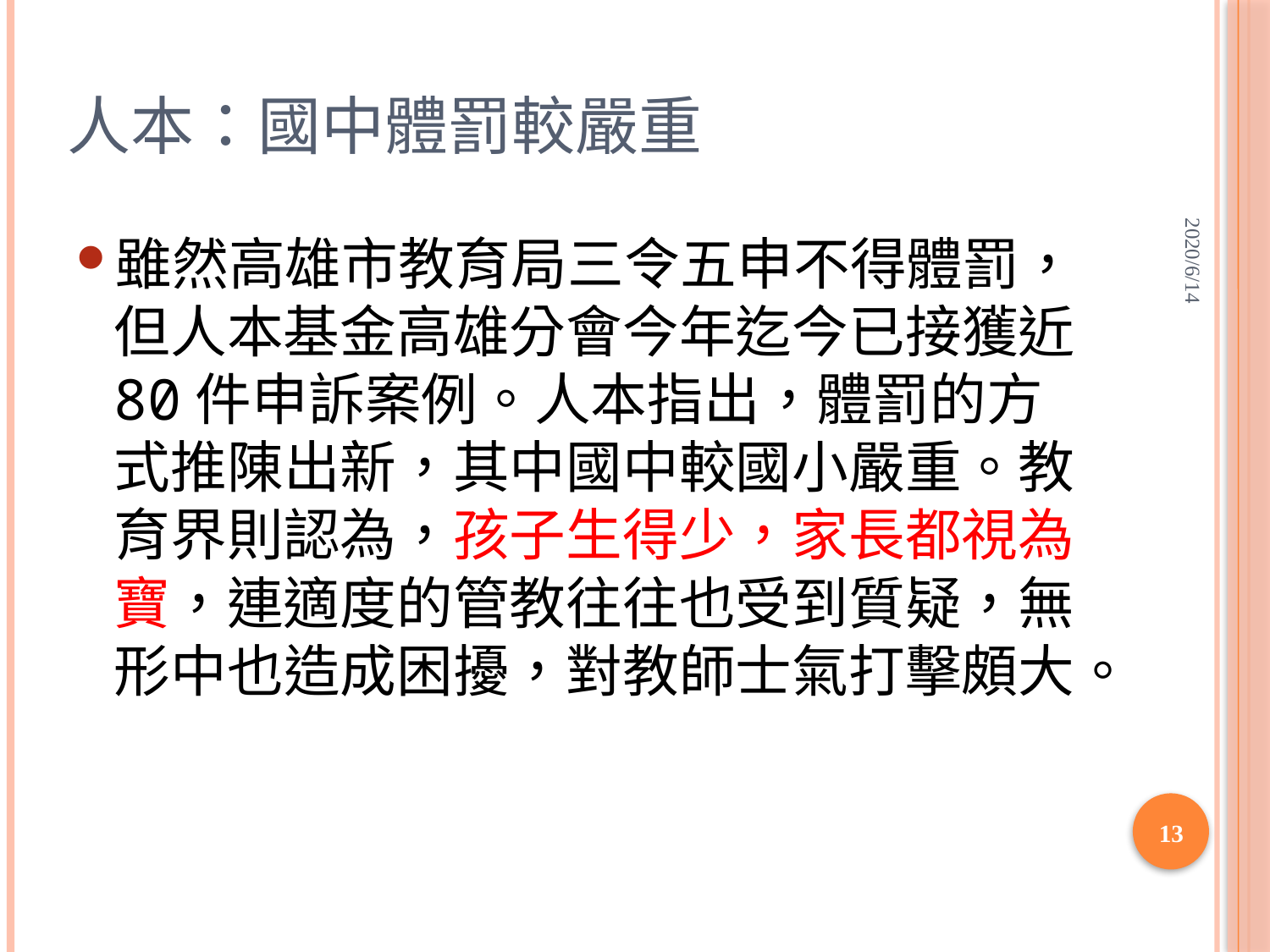

# 人本：國中體罰較嚴重
2020/6/14
雖然高雄市教育局三令五申不得體罰，但人本基金高雄分會今年迄今已接獲近80件申訴案例。人本指出，體罰的方式推陳出新，其中國中較國小嚴重。教育界則認為，孩子生得少，家長都視為寶，連適度的管教往往也受到質疑，無形中也造成困擾，對教師士氣打擊頗大。

13